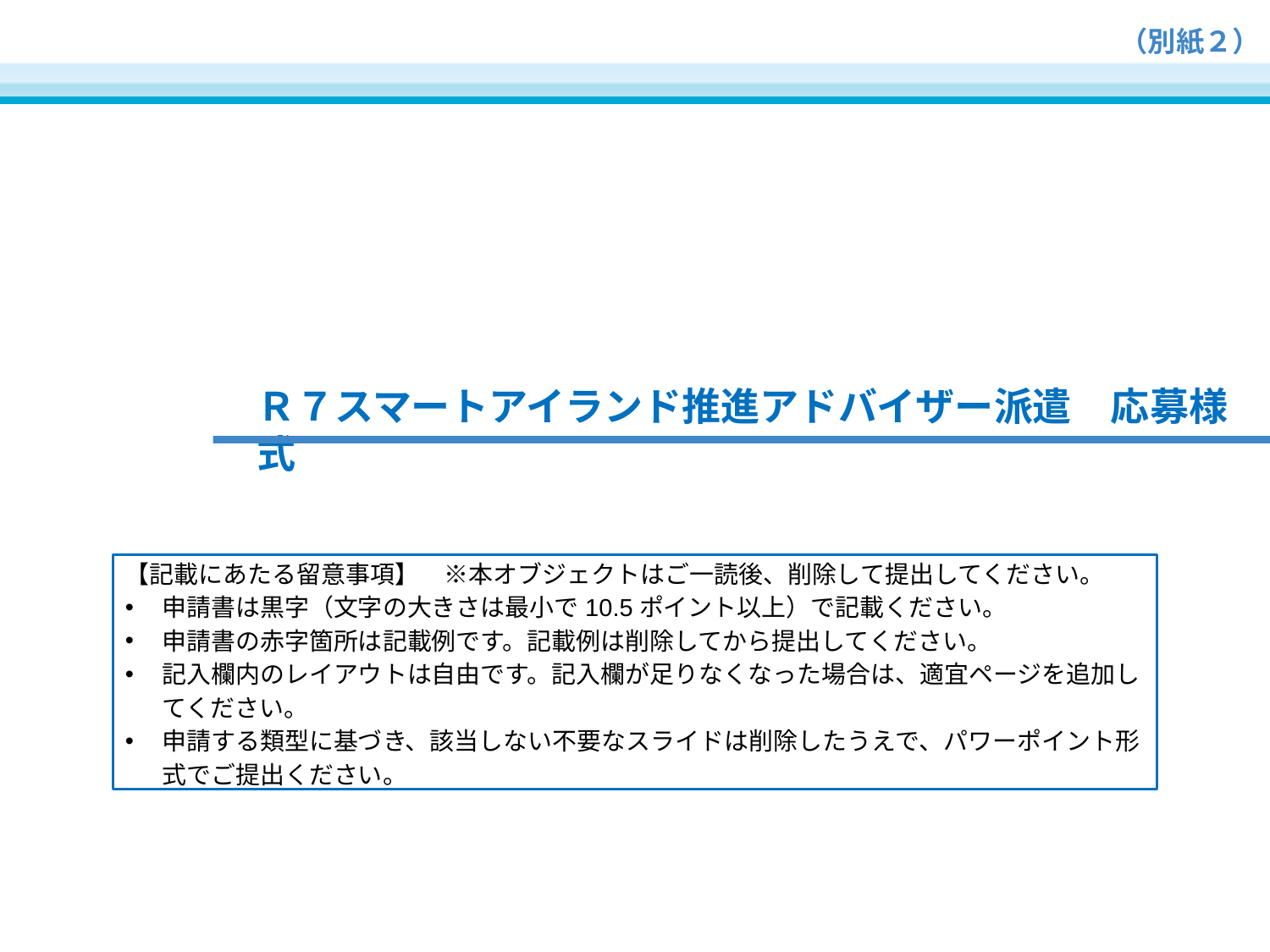

（別紙２）
Ｒ７スマートアイランド推進アドバイザー派遣　応募様式

【記載にあたる留意事項】　※本オブジェクトはご一読後、削除して提出してください。
申請書は黒字（文字の大きさは最小で10.5ポイント以上）で記載ください。
申請書の赤字箇所は記載例です。記載例は削除してから提出してください。
記入欄内のレイアウトは自由です。記入欄が足りなくなった場合は、適宜ページを追加してください。
申請する類型に基づき、該当しない不要なスライドは削除したうえで、パワーポイント形式でご提出ください。